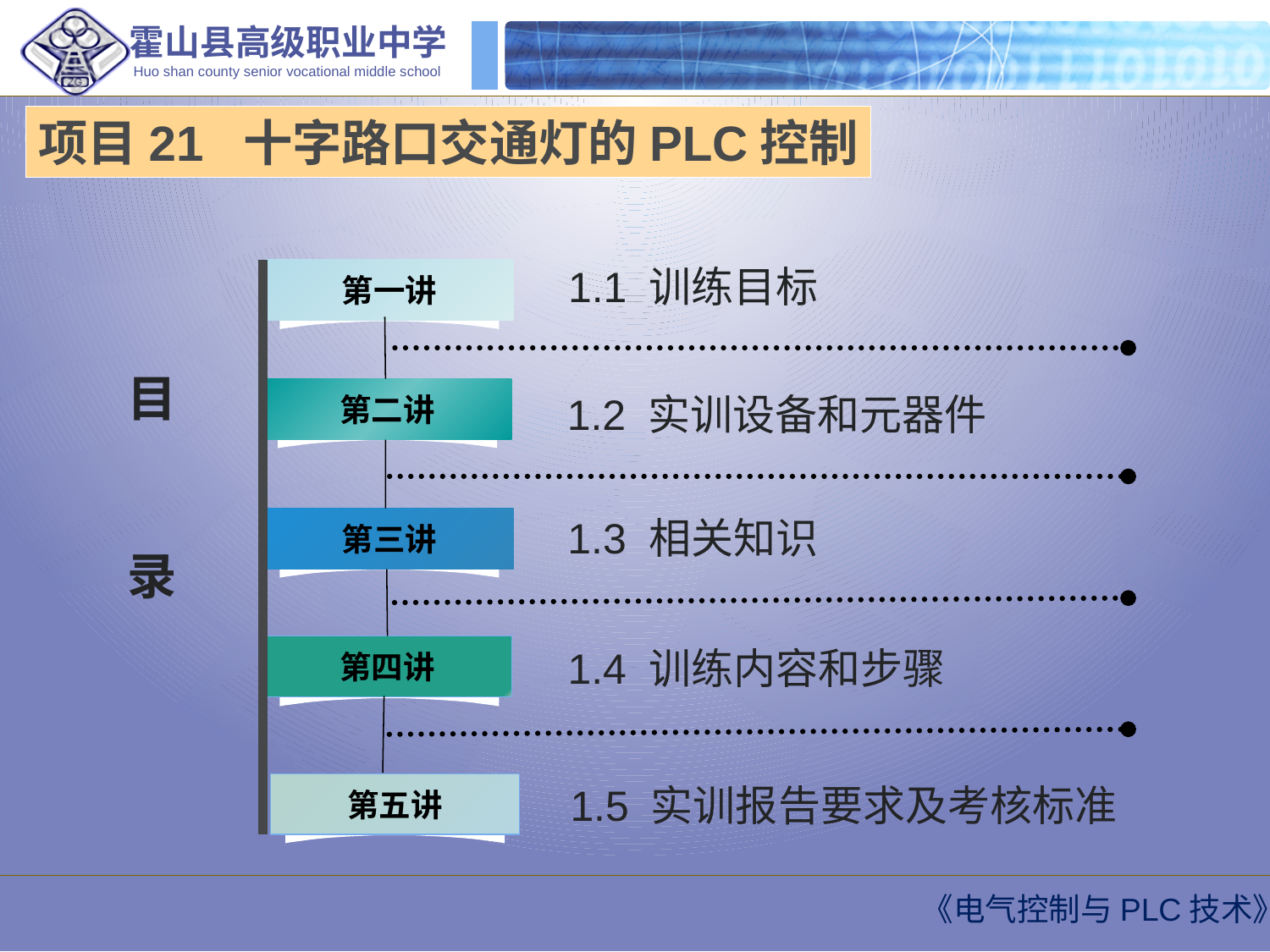

项目21  十字路口交通灯的PLC控制
1.1 训练目标
第一讲

第二讲

1.2 实训设备和元器件
目

录

1.3 相关知识
第三讲

1.4 训练内容和步骤
第四讲

1.5 实训报告要求及考核标准
第五讲